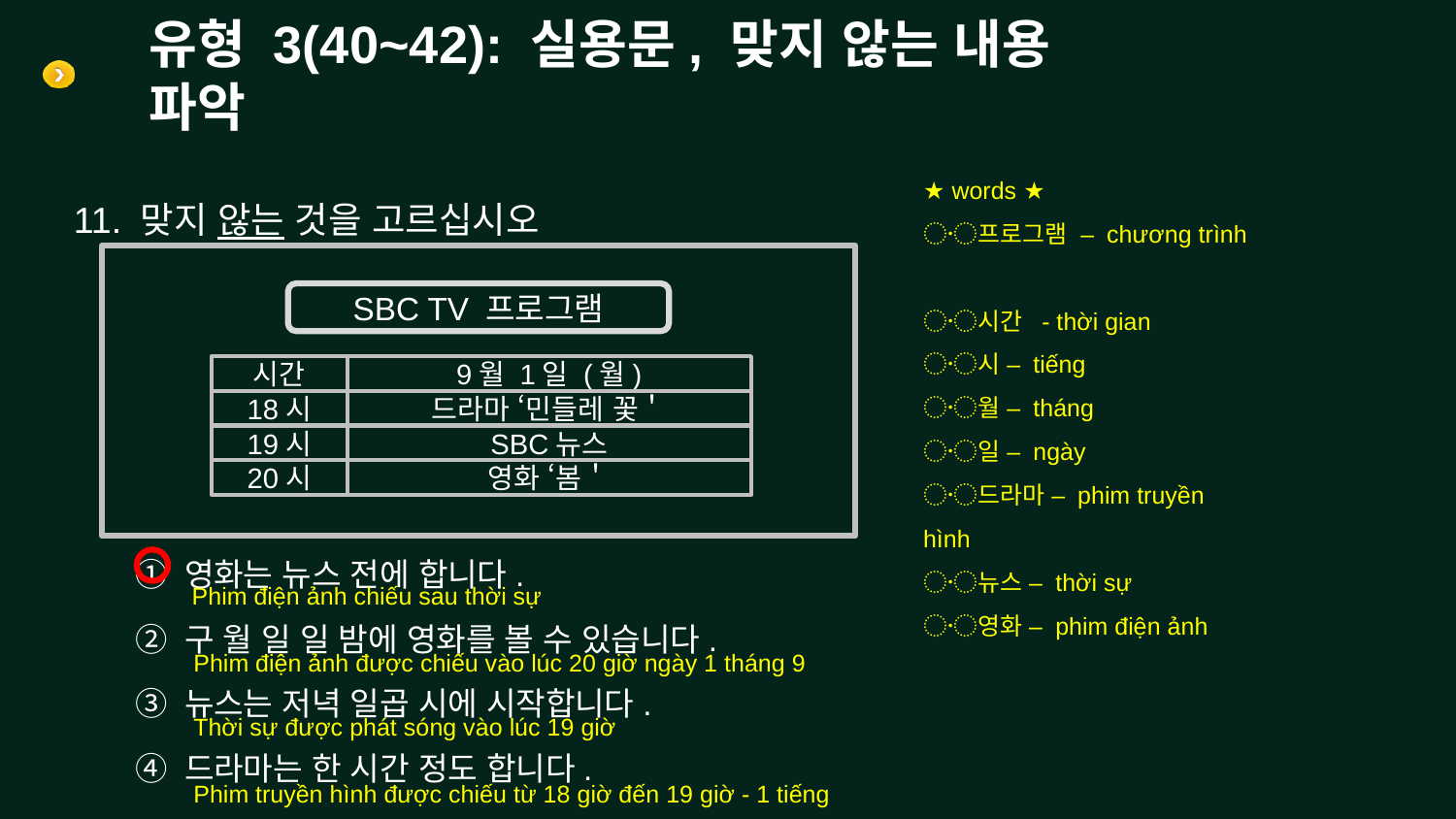

# 유형 3(40~42): 실용문, 맞지 않는 내용 파악
★ words ★
〮프로그램  – chương trình
〮시간  - thời gian
〮시 – tiếng
〮월 – tháng
〮일 – ngày
〮드라마 – phim truyền hình
〮뉴스 – thời sự
〮영화 – phim điện ảnh
11. 맞지 않는 것을 고르십시오

SBC TV 프로그램
시간
9월 1일 (월)
18시
드라마 ‘민들레 꽃＇
19시
SBC뉴스
20시
영화 ‘봄＇
① 영화는 뉴스 전에 합니다.
② 구 월 일 일 밤에 영화를 볼 수 있습니다.
③ 뉴스는 저녁 일곱 시에 시작합니다.
④ 드라마는 한 시간 정도 합니다.

Phim điện ảnh chiếu sau thời sự
Phim điện ảnh được chiếu vào lúc 20 giờ ngày 1 tháng 9
Thời sự được phát sóng vào lúc 19 giờ
Phim truyền hình được chiếu từ 18 giờ đến 19 giờ - 1 tiếng